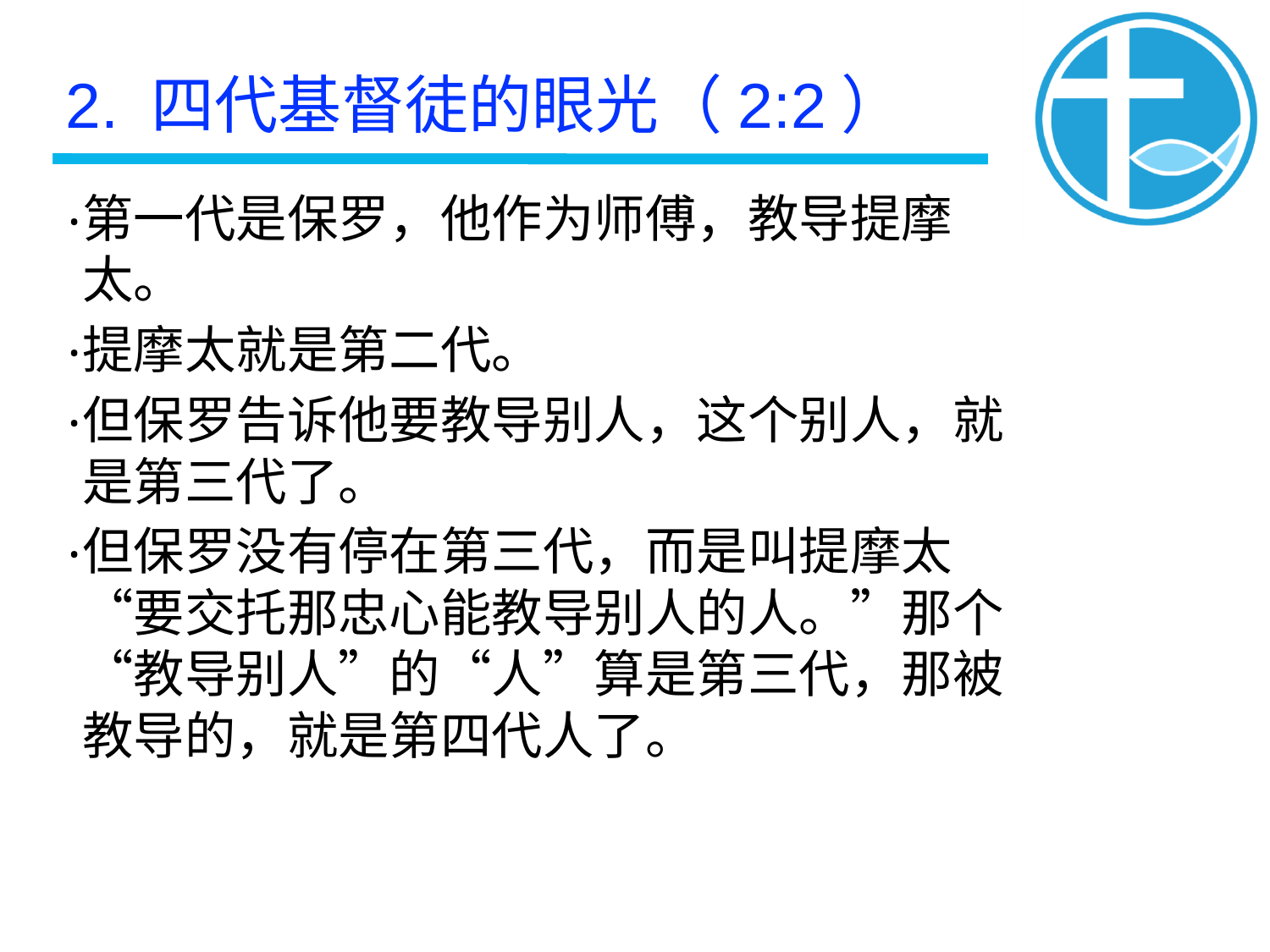

2. 四代基督徒的眼光（2:2）
第一代是保罗，他作为师傅，教导提摩太。
提摩太就是第二代。
但保罗告诉他要教导别人，这个别人，就是第三代了。
但保罗没有停在第三代，而是叫提摩太“要交托那忠心能教导别人的人。”那个“教导别人”的“人”算是第三代，那被教导的，就是第四代人了。